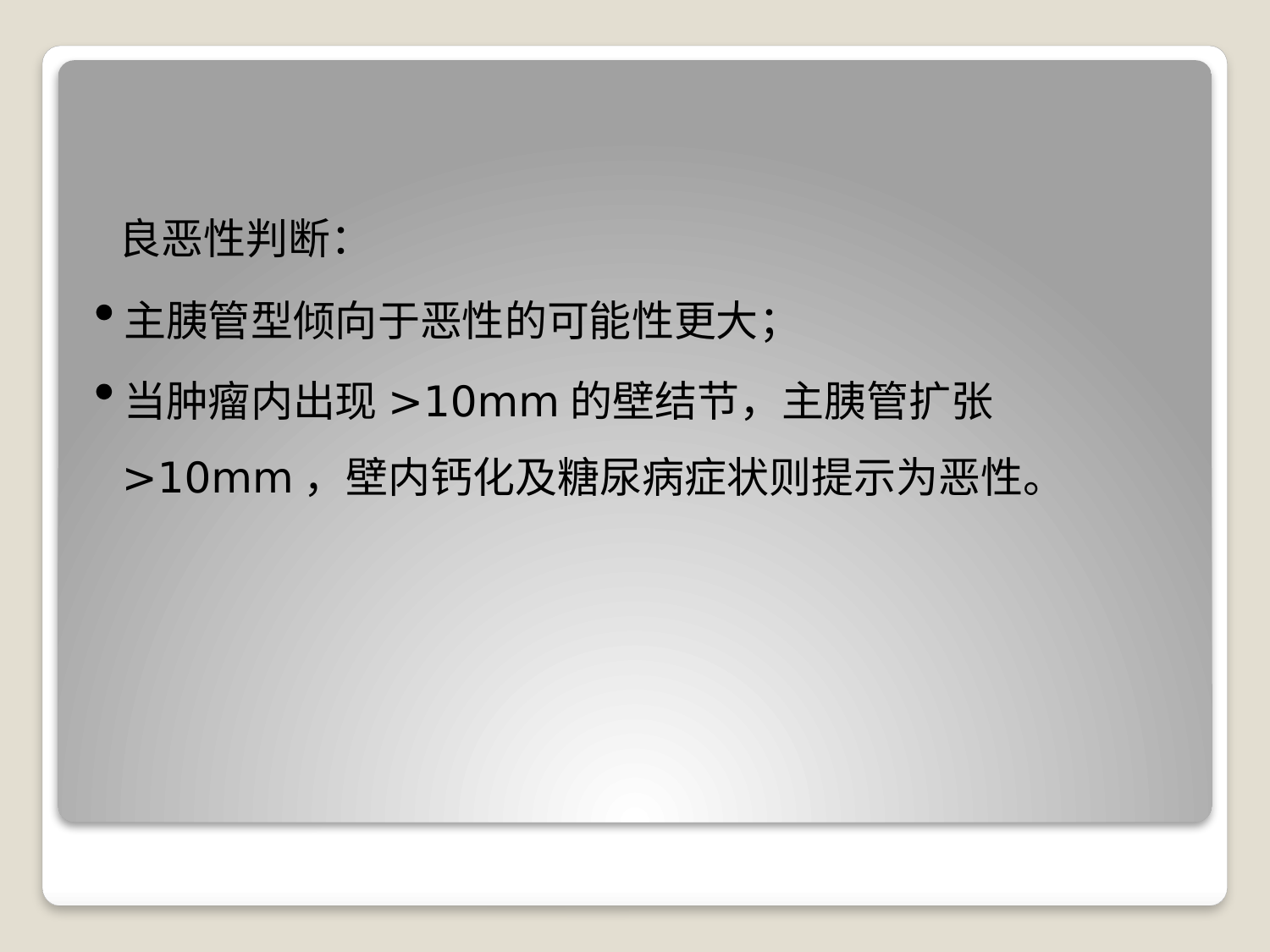

良恶性判断：
   主胰管型倾向于恶性的可能性更大；
   当肿瘤内出现>10mm的壁结节，主胰管扩张>10mm，壁内钙化及糖尿病症状则提示为恶性。

#